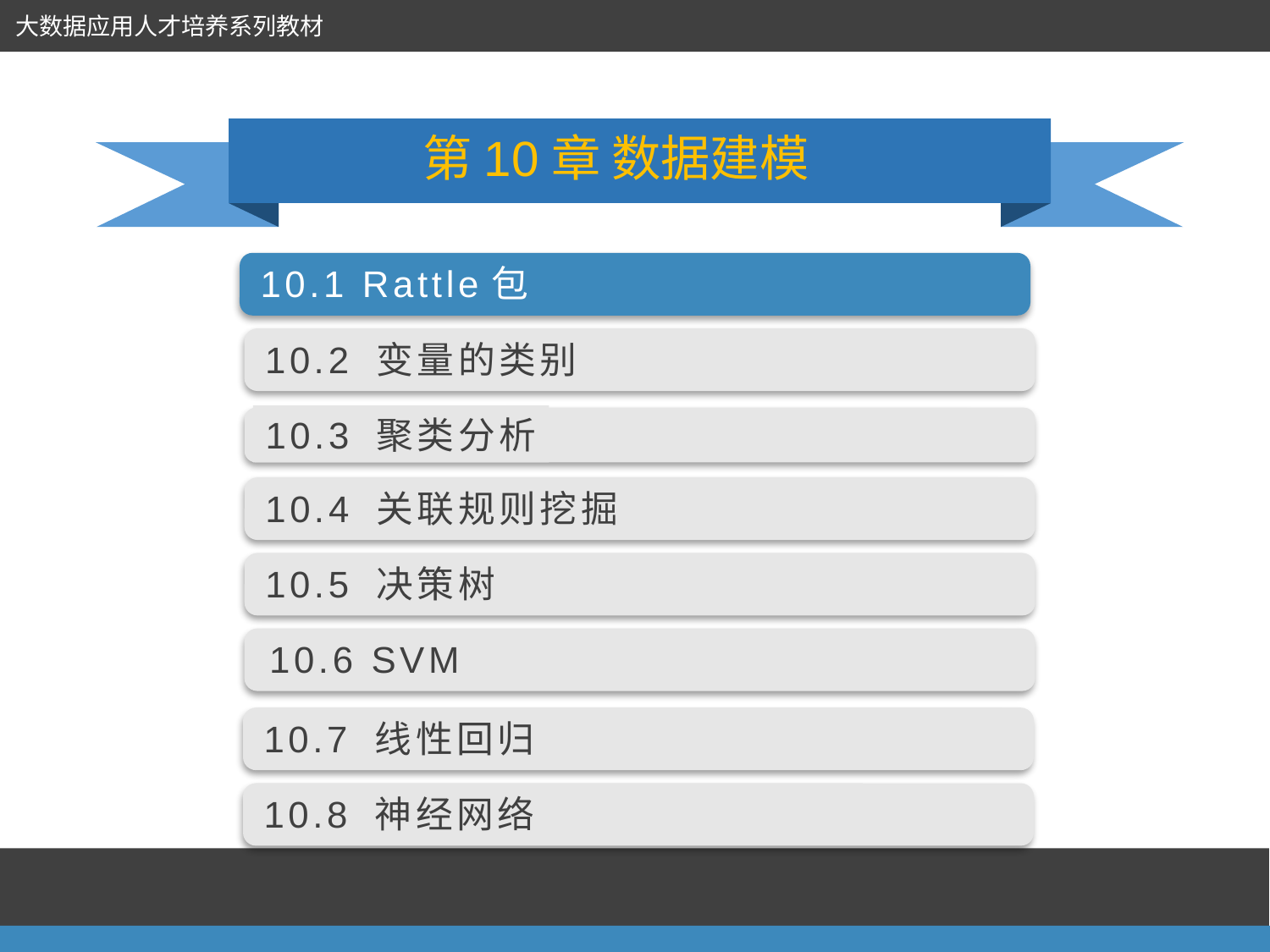

大数据应用人才培养系列教材

第10章 数据建模

10.1 Rattle包

10.2 变量的类别
10.3 聚类分析

10.4 关联规则挖掘

10.5 决策树

10.6 SVM

10.7 线性回归

10.8 神经网络